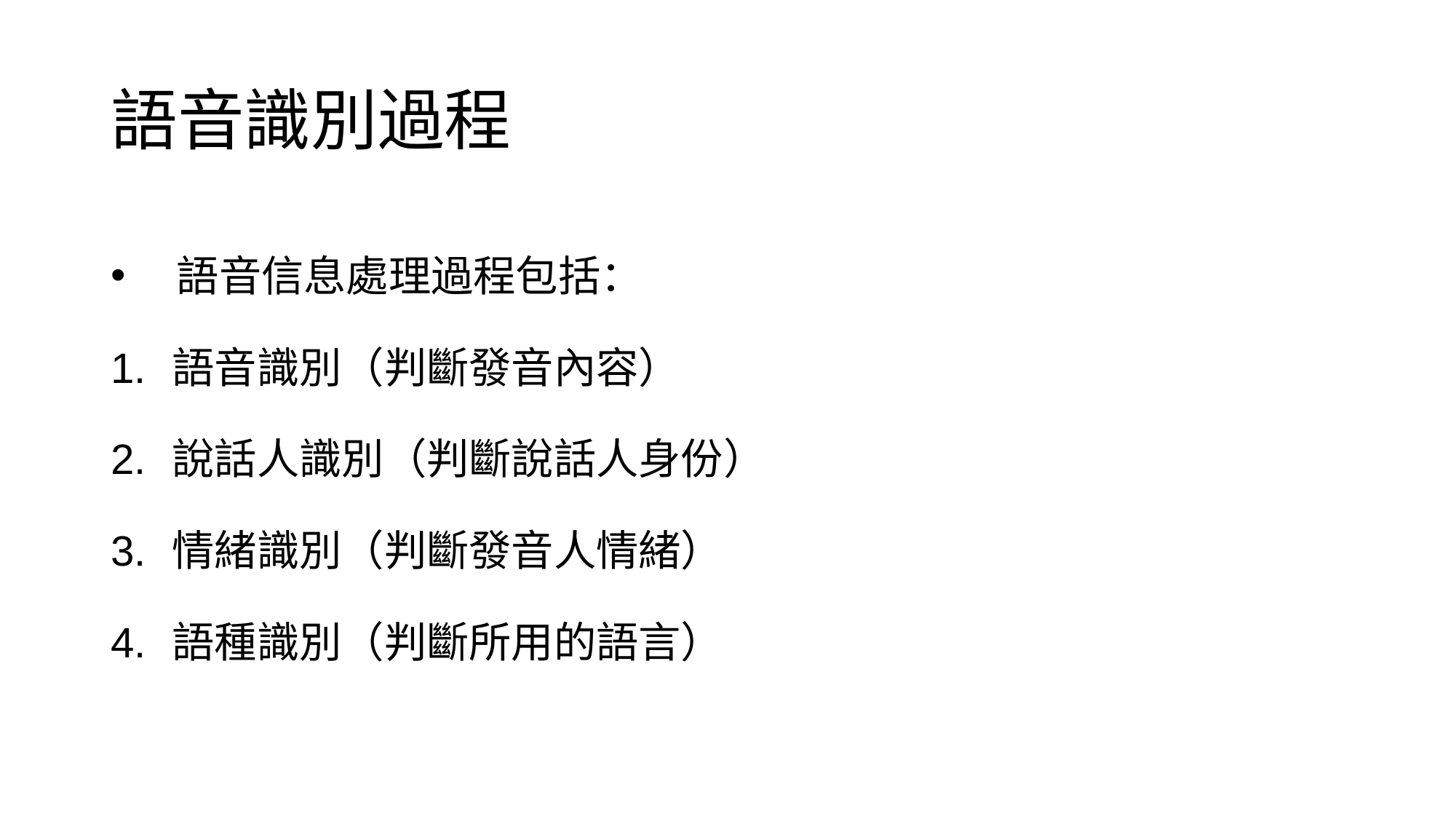

# 語音識別過程
   語音信息處理過程包括：
語音識別（判斷發音內容）
說話人識別（判斷說話人身份）
情緒識別（判斷發音人情緒）
語種識別（判斷所用的語言）